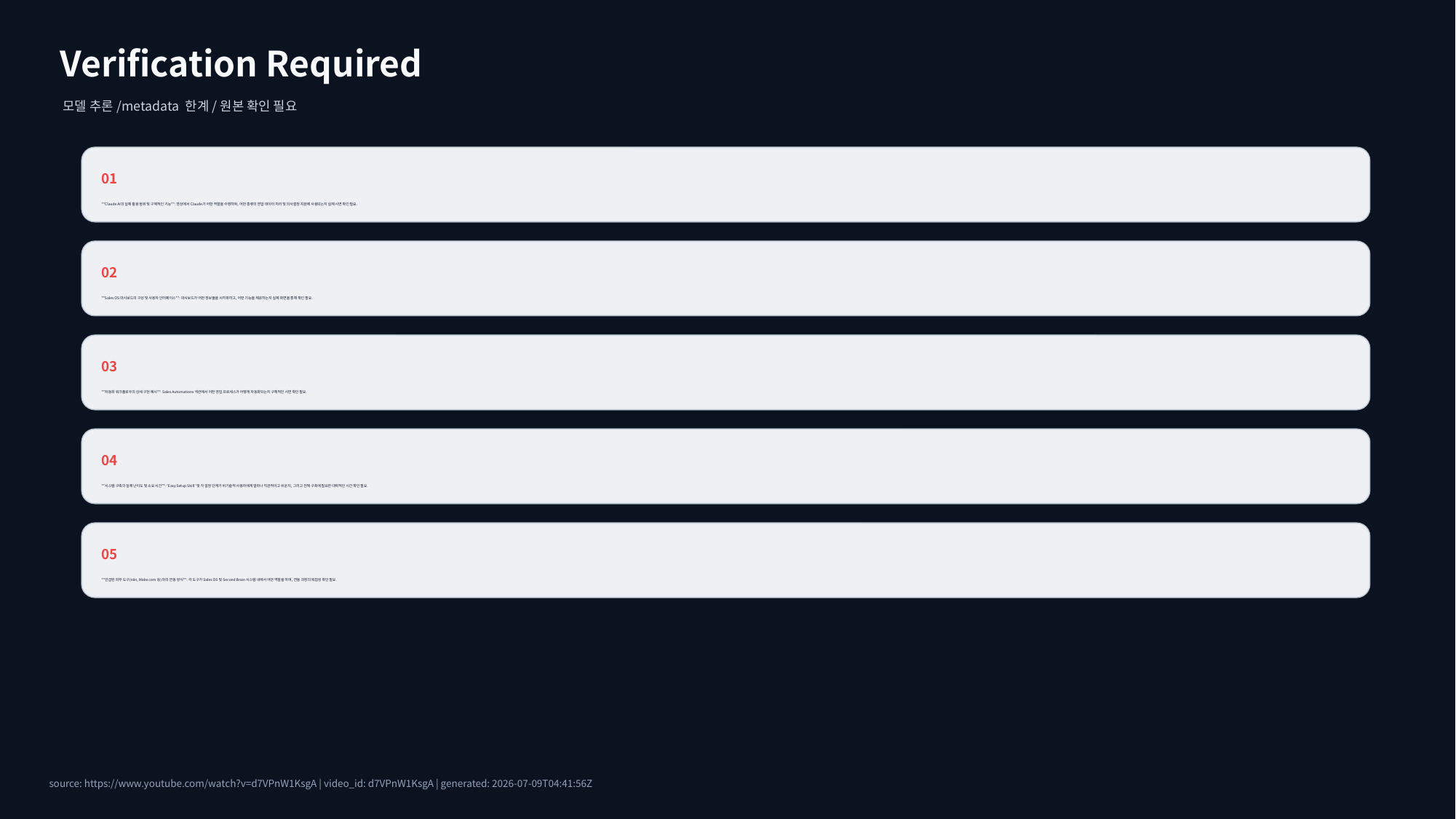

Verification Required
모델 추론/metadata 한계/원본 확인 필요

01
**Claude AI의 실제 활용 범위 및 구체적인 기능**: 영상에서 Claude가 어떤 역할을 수행하며, 어떤 종류의 영업 데이터 처리 및 의사결정 지원에 사용되는지 실제 시연 확인 필요.

02
**Sales OS 대시보드의 구성 및 사용자 인터페이스**: 대시보드가 어떤 정보들을 시각화하고, 어떤 기능을 제공하는지 실제 화면을 통해 확인 필요.

03
**자동화 워크플로우의 상세 구현 예시**: Sales Automations 섹션에서 어떤 영업 프로세스가 어떻게 자동화되는지 구체적인 시연 확인 필요.

04
**시스템 구축의 실제 난이도 및 소요 시간**: 'Easy Setup Skill' 및 각 설정 단계가 비기술적 사용자에게 얼마나 직관적이고 쉬운지, 그리고 전체 구축에 필요한 대략적인 시간 확인 필요.

05
**언급된 외부 도구(n8n, Make.com 등)와의 연동 방식**: 각 도구가 Sales OS 및 Second Brain 시스템 내에서 어떤 역할을 하며, 연동 과정의 복잡성 확인 필요.
source: https://www.youtube.com/watch?v=d7VPnW1KsgA | video_id: d7VPnW1KsgA | generated: 2026-07-09T04:41:56Z